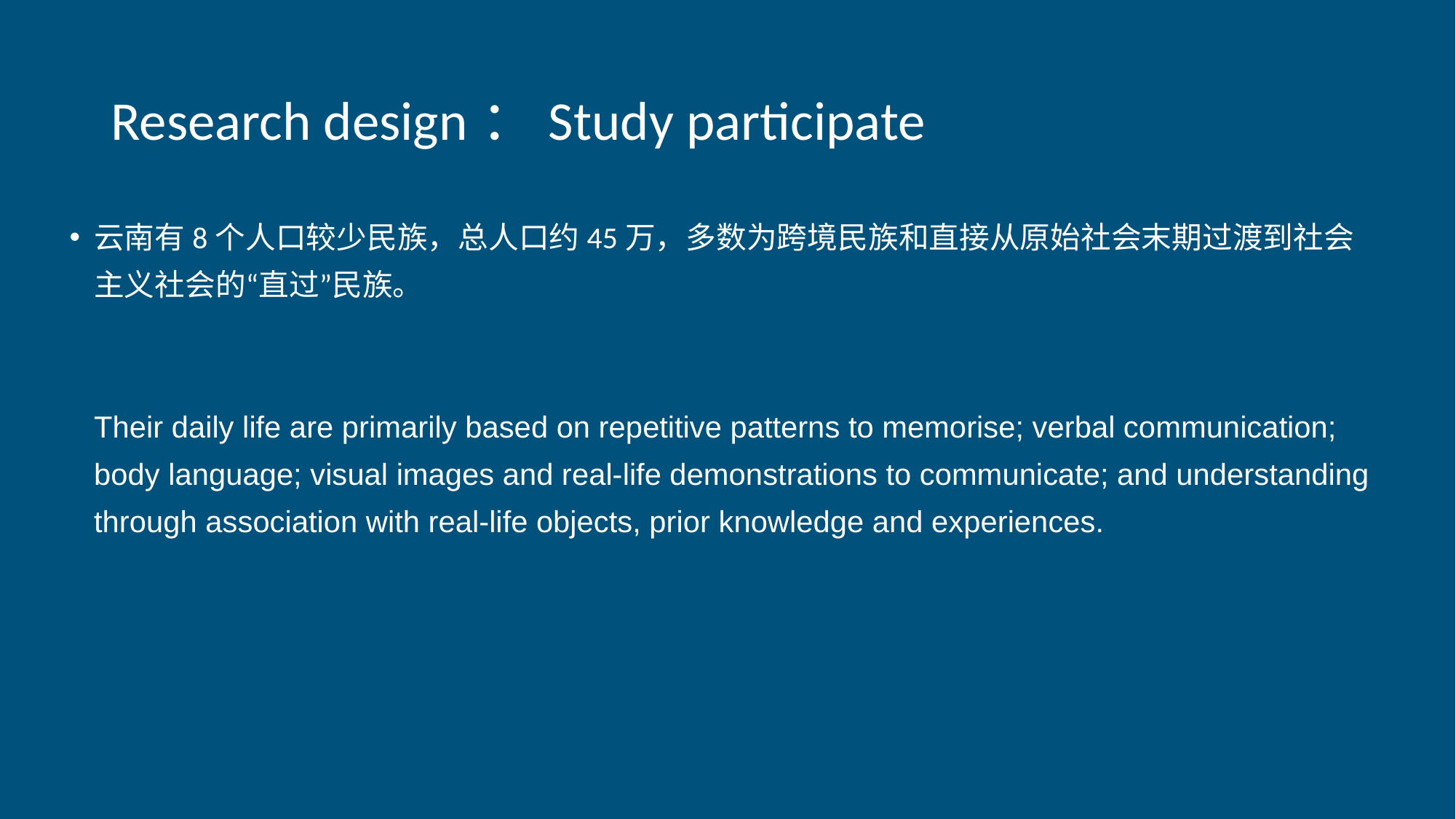

# Research design：Study participate
云南有8个人口较少民族，总人口约45万，多数为跨境民族和直接从原始社会末期过渡到社会主义社会的“直过”民族。

Their daily life are primarily based on repetitive patterns to memorise; verbal communication; body language; visual images and real-life demonstrations to communicate; and understanding through association with real-life objects, prior knowledge and experiences.